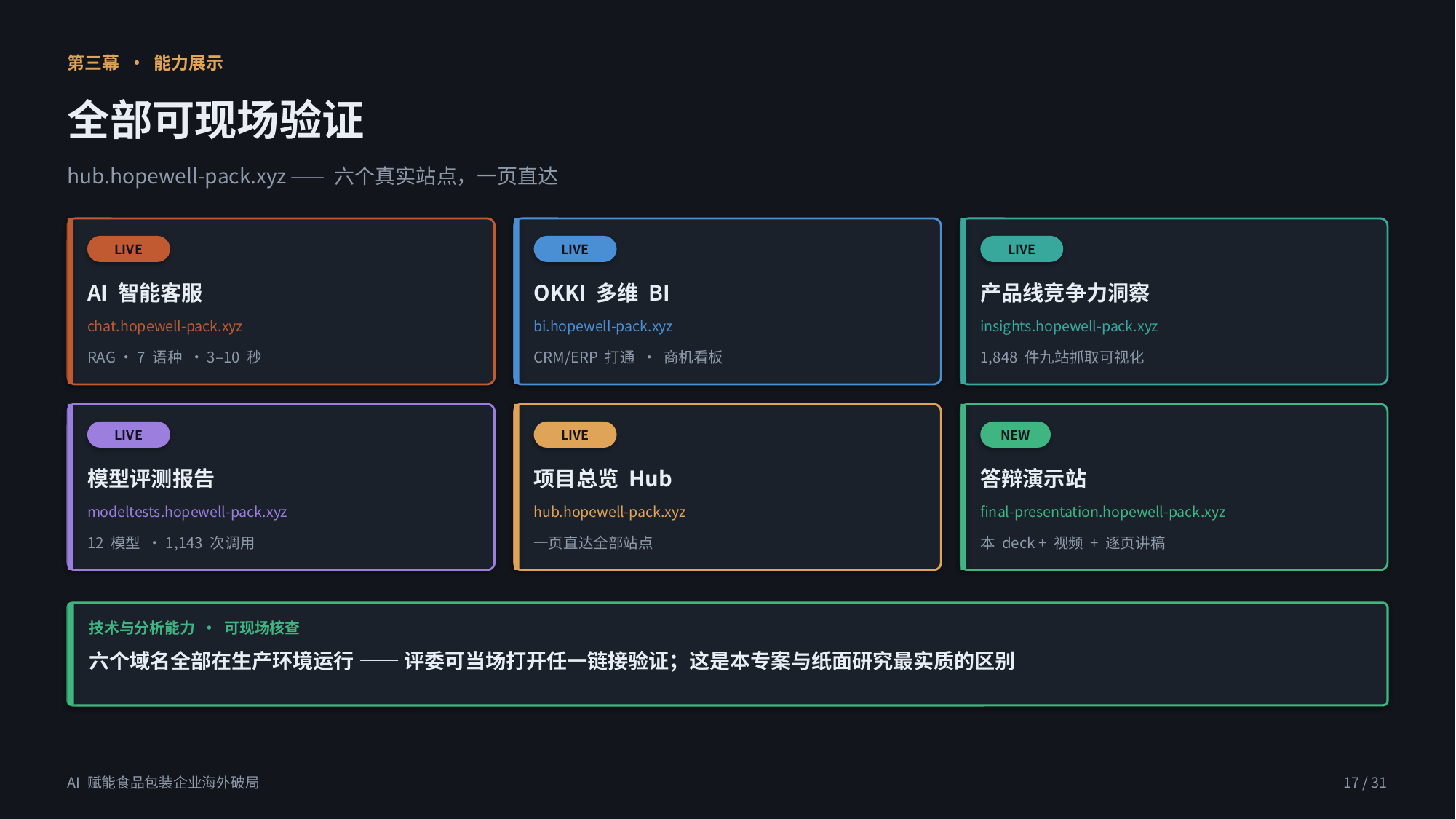

第三幕 · 能力展示
全部可现场验证
hub.hopewell-pack.xyz —— 六个真实站点，一页直达

LIVE
LIVE
LIVE
AI 智能客服
OKKI 多维 BI
产品线竞争力洞察
chat.hopewell-pack.xyz
bi.hopewell-pack.xyz
insights.hopewell-pack.xyz
RAG · 7 语种 · 3–10 秒
CRM/ERP 打通 · 商机看板
1,848 件九站抓取可视化

LIVE
LIVE
NEW
模型评测报告
项目总览 Hub
答辩演示站
modeltests.hopewell-pack.xyz
hub.hopewell-pack.xyz
final-presentation.hopewell-pack.xyz
12 模型 · 1,143 次调用
一页直达全部站点
本 deck + 视频 + 逐页讲稿

技术与分析能力 · 可现场核查
六个域名全部在生产环境运行 —— 评委可当场打开任一链接验证；这是本专案与纸面研究最实质的区别
AI 赋能食品包装企业海外破局
17 / 31